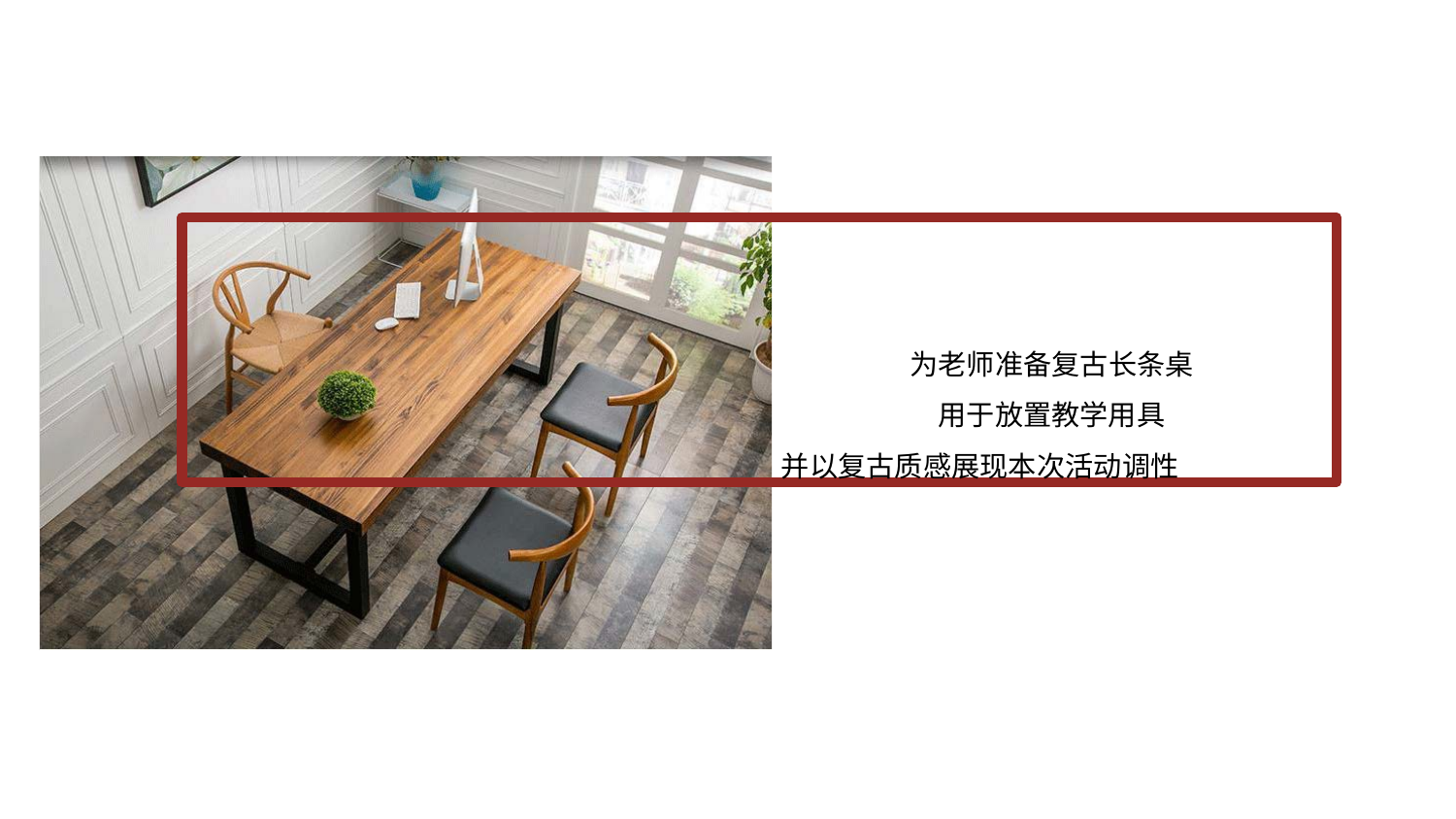

为老师准备复古长条桌 用于放置教学用具
并以复古质感展现本次活动调性